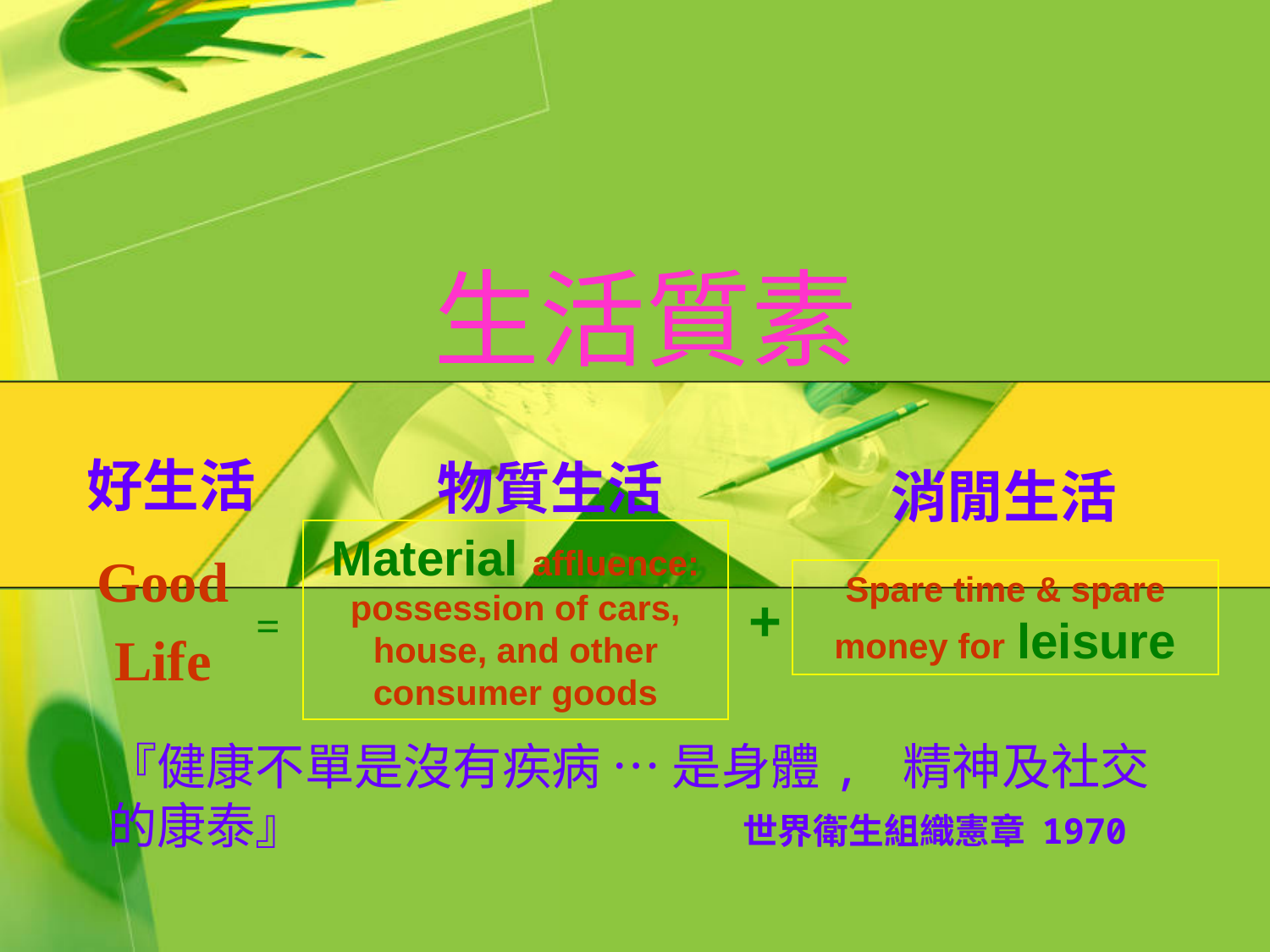

# 生活質素
好生活
物質生活
消閒生活
Material affluence:
possession of cars, house, and other consumer goods
Good
Life
Spare time & spare money for leisure
+
=
『健康不單是沒有疾病 … 是身體, 精神及社交的康泰』 				世界衛生組織憲章 1970